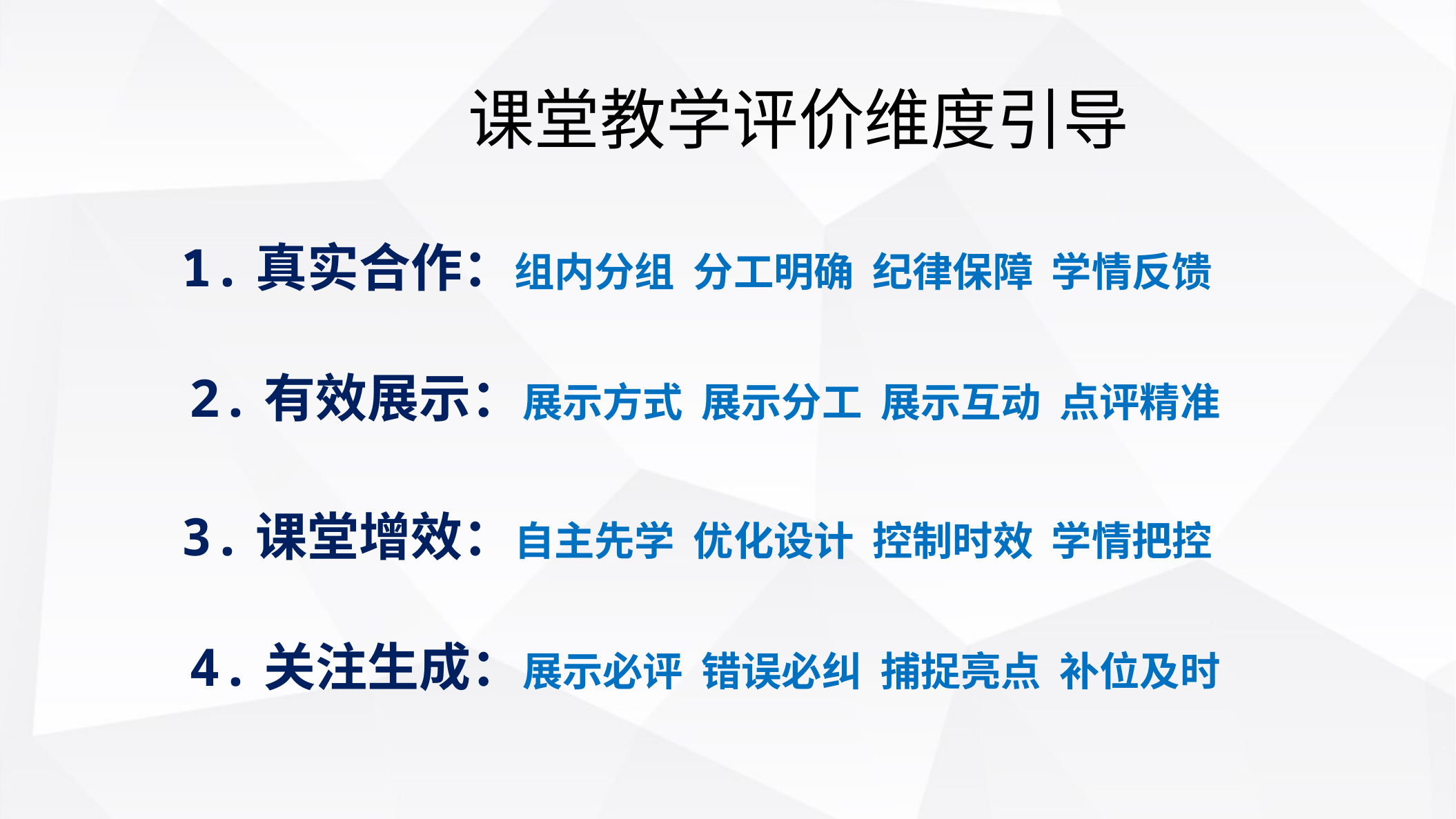

# 课堂教学评价维度引导
1.真实合作：组内分组  分工明确  纪律保障  学情反馈
2.有效展示：展示方式  展示分工  展示互动  点评精准
3.课堂增效：自主先学  优化设计  控制时效  学情把控
4.关注生成：展示必评  错误必纠  捕捉亮点  补位及时